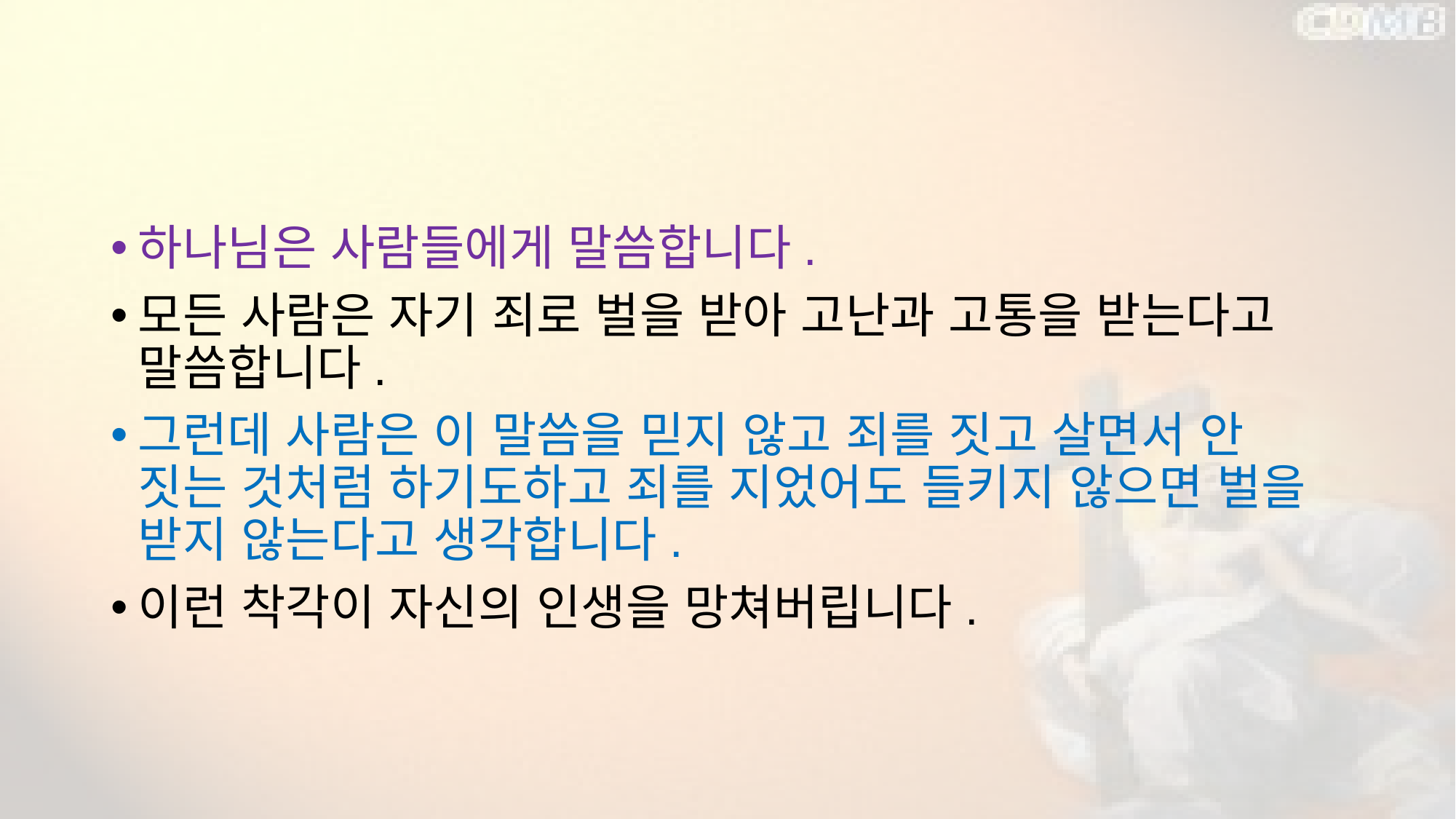

#
하나님은 사람들에게 말씀합니다.
모든 사람은 자기 죄로 벌을 받아 고난과 고통을 받는다고 말씀합니다.
그런데 사람은 이 말씀을 믿지 않고 죄를 짓고 살면서 안 짓는 것처럼 하기도하고 죄를 지었어도 들키지 않으면 벌을 받지 않는다고 생각합니다.
이런 착각이 자신의 인생을 망쳐버립니다.